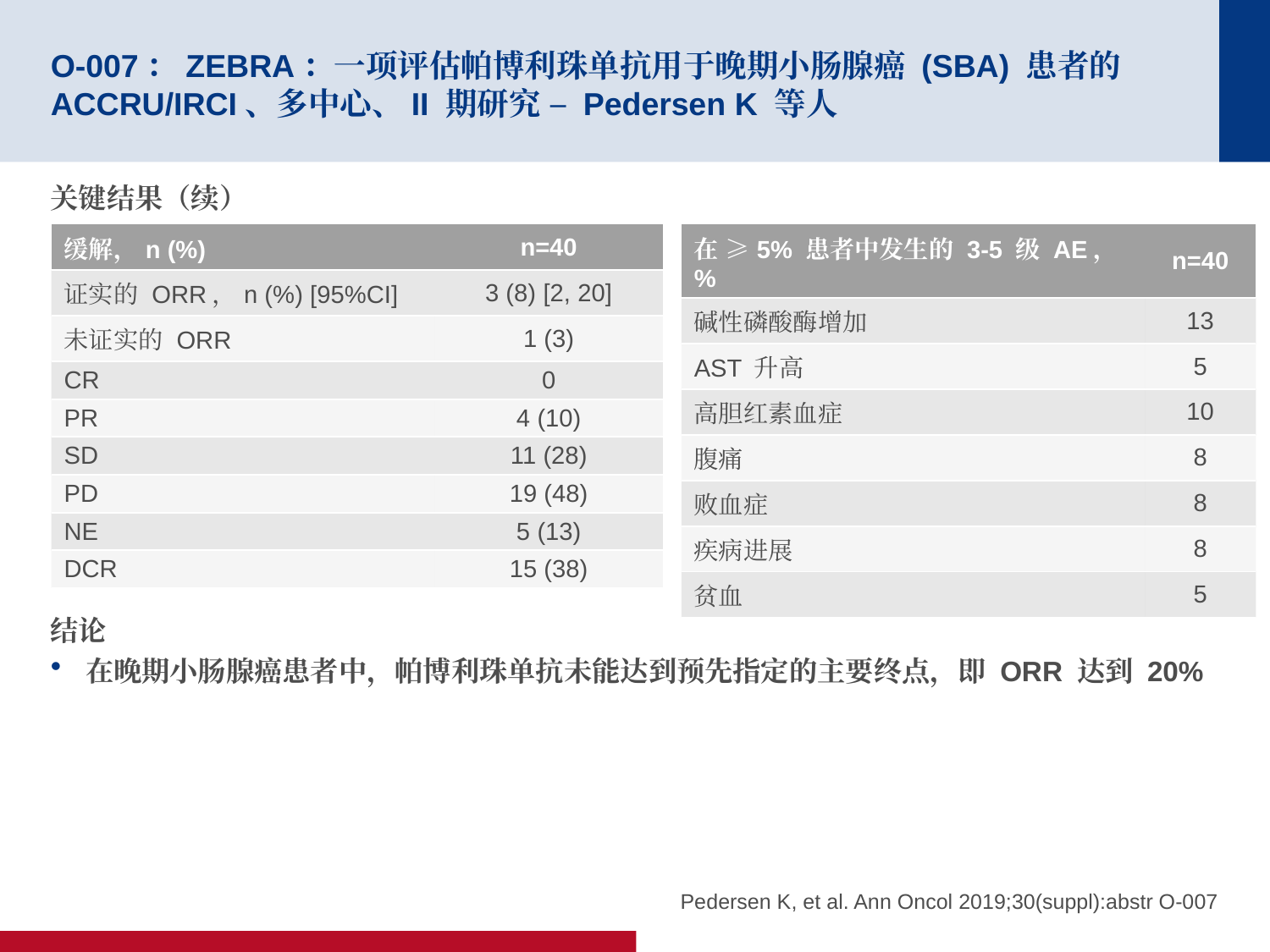

# O-007：ZEBRA：一项评估帕博利珠单抗用于晚期小肠腺癌 (SBA) 患者的 ACCRU/IRCI、多中心、II 期研究 – Pedersen K 等人
关键结果（续）
结论
在晚期小肠腺癌患者中，帕博利珠单抗未能达到预先指定的主要终点，即 ORR 达到 20%
| 缓解，n (%) | n=40 |
| --- | --- |
| 证实的 ORR，n (%) [95%CI] | 3 (8) [2, 20] |
| 未证实的 ORR | 1 (3) |
| CR | 0 |
| PR | 4 (10) |
| SD | 11 (28) |
| PD | 19 (48) |
| NE | 5 (13) |
| DCR | 15 (38) |
| 在 ≥5% 患者中发生的 3-5 级 AE，% | n=40 |
| --- | --- |
| 碱性磷酸酶增加 | 13 |
| AST 升高 | 5 |
| 高胆红素血症 | 10 |
| 腹痛 | 8 |
| 败血症 | 8 |
| 疾病进展 | 8 |
| 贫血 | 5 |
Pedersen K, et al. Ann Oncol 2019;30(suppl):abstr O-007